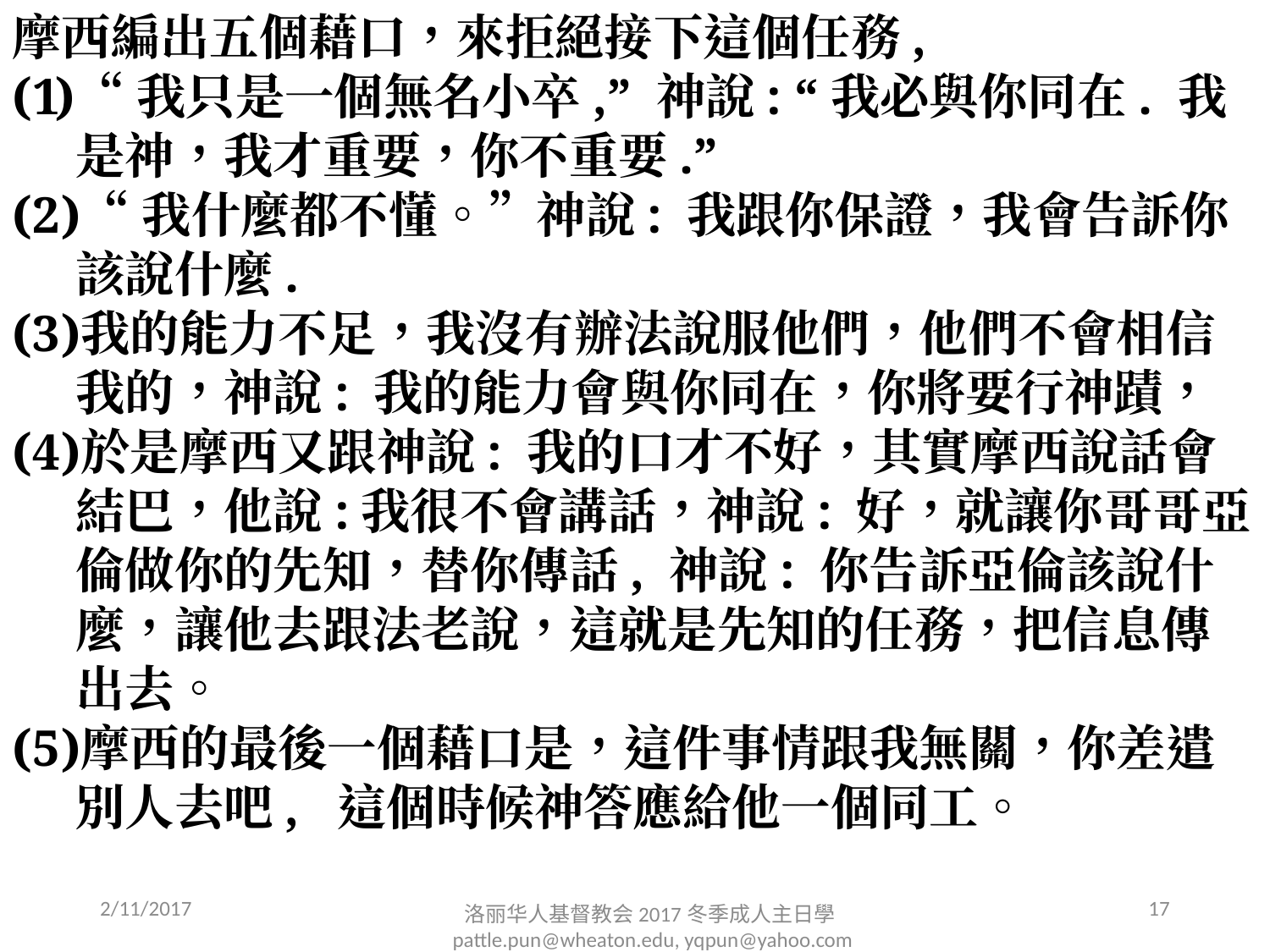

摩西編出五個藉口，來拒絕接下這個任務,
“我只是一個無名小卒,” 神說: “我必與你同在. 我是神，我才重要，你不重要.”
“我什麼都不懂。”神說: 我跟你保證，我會告訴你該說什麼.
我的能力不足，我沒有辦法說服他們，他們不會相信我的，神說: 我的能力會與你同在，你將要行神蹟，
於是摩西又跟神說: 我的口才不好，其實摩西說話會結巴，他說:我很不會講話，神說: 好，就讓你哥哥亞倫做你的先知，替你傳話, 神說: 你告訴亞倫該說什麼，讓他去跟法老說，這就是先知的任務，把信息傳出去。
摩西的最後一個藉口是，這件事情跟我無關，你差遣別人去吧,  這個時候神答應給他一個同工。
2/11/2017
17
洛丽华⼈基督教会2017冬季成⼈主⽇學  pattle.pun@wheaton.edu, yqpun@yahoo.com